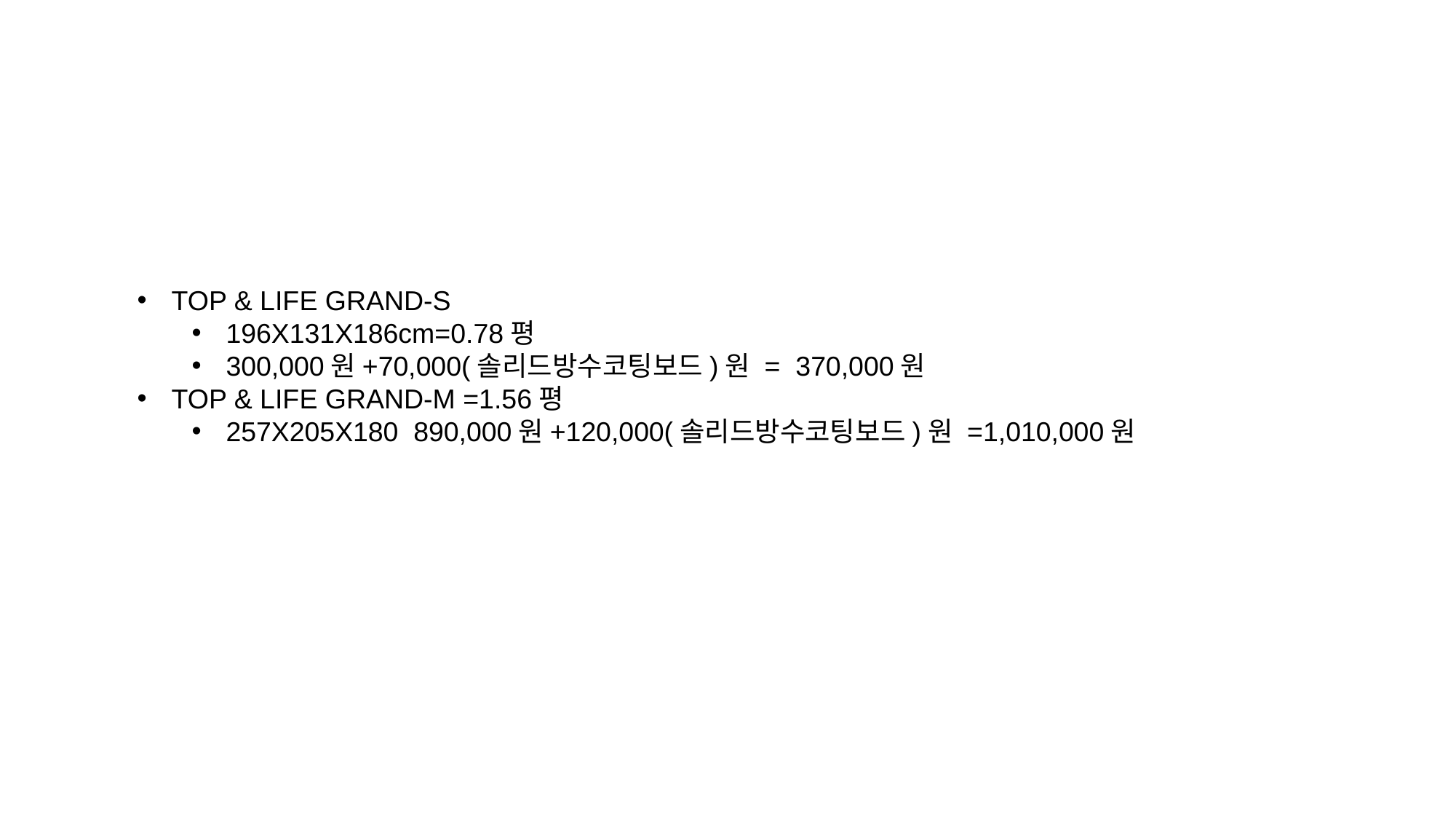

#
TOP & LIFE GRAND-S
196X131X186cm=0.78평
300,000원+70,000(솔리드방수코팅보드)원 =  370,000원
TOP & LIFE GRAND-M =1.56평
257X205X180  890,000원+120,000(솔리드방수코팅보드)원 =1,010,000원